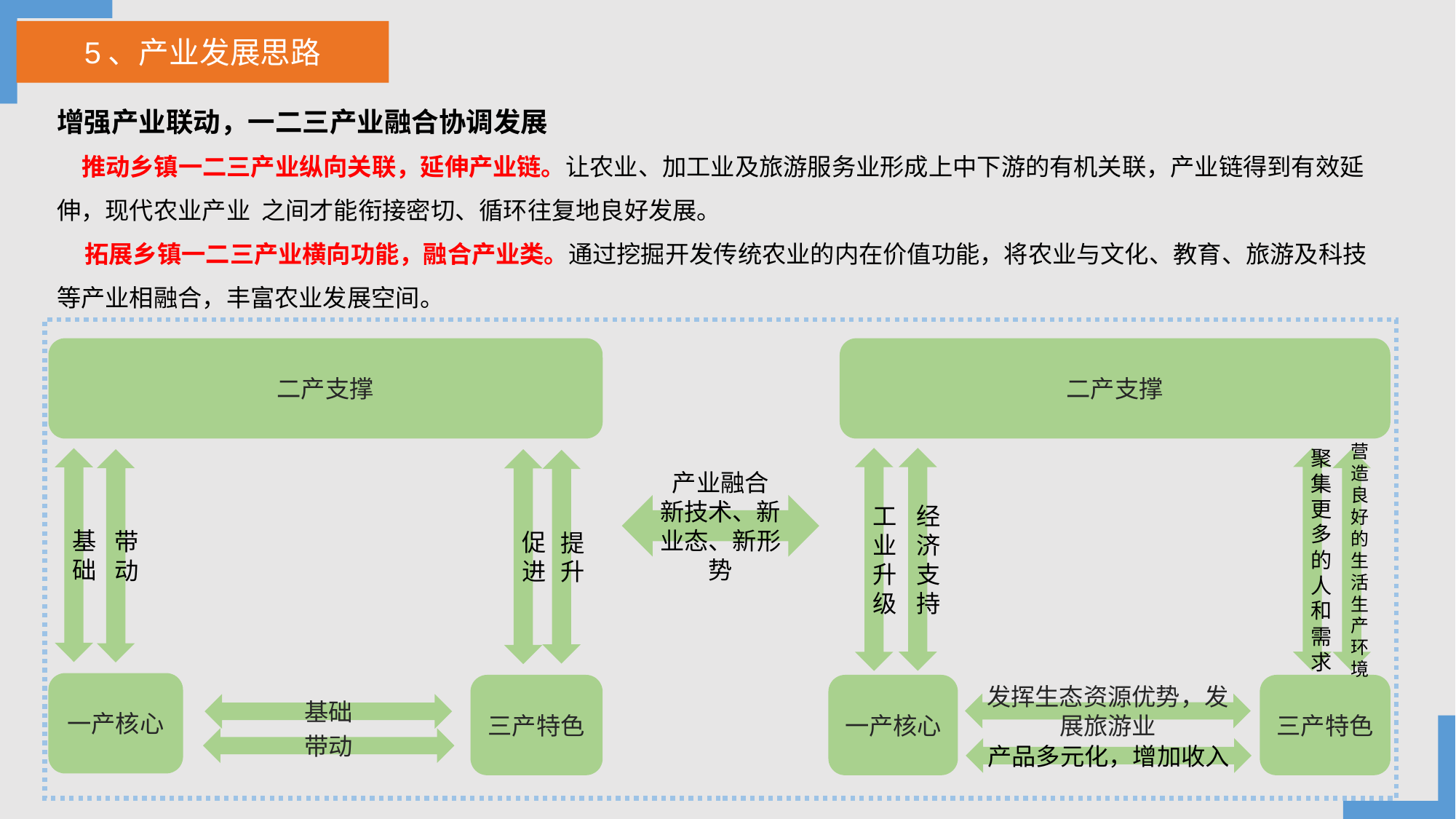

5、产业发展思路
增强产业联动，一二三产业融合协调发展
    推动乡镇一二三产业纵向关联，延伸产业链。让农业、加工业及旅游服务业形成上中下游的有机关联，产业链得到有效延伸，现代农业产业  之间才能衔接密切、循环往复地良好发展。
    拓展乡镇一二三产业横向功能，融合产业类。通过挖掘开发传统农业的内在价值功能，将农业与文化、教育、旅游及科技等产业相融合，丰富农业发展空间。

二产支撑
二产支撑
聚集更多的人和需求
工业升级
经济支持
基础
营造良好的生活
生产环境
带动
促进
提升
产业融合
新技术、新业态、新形势
一产核心
三产特色
一产核心
三产特色
发挥生态资源优势，发展旅游业
基础

带动
产品多元化，增加收入